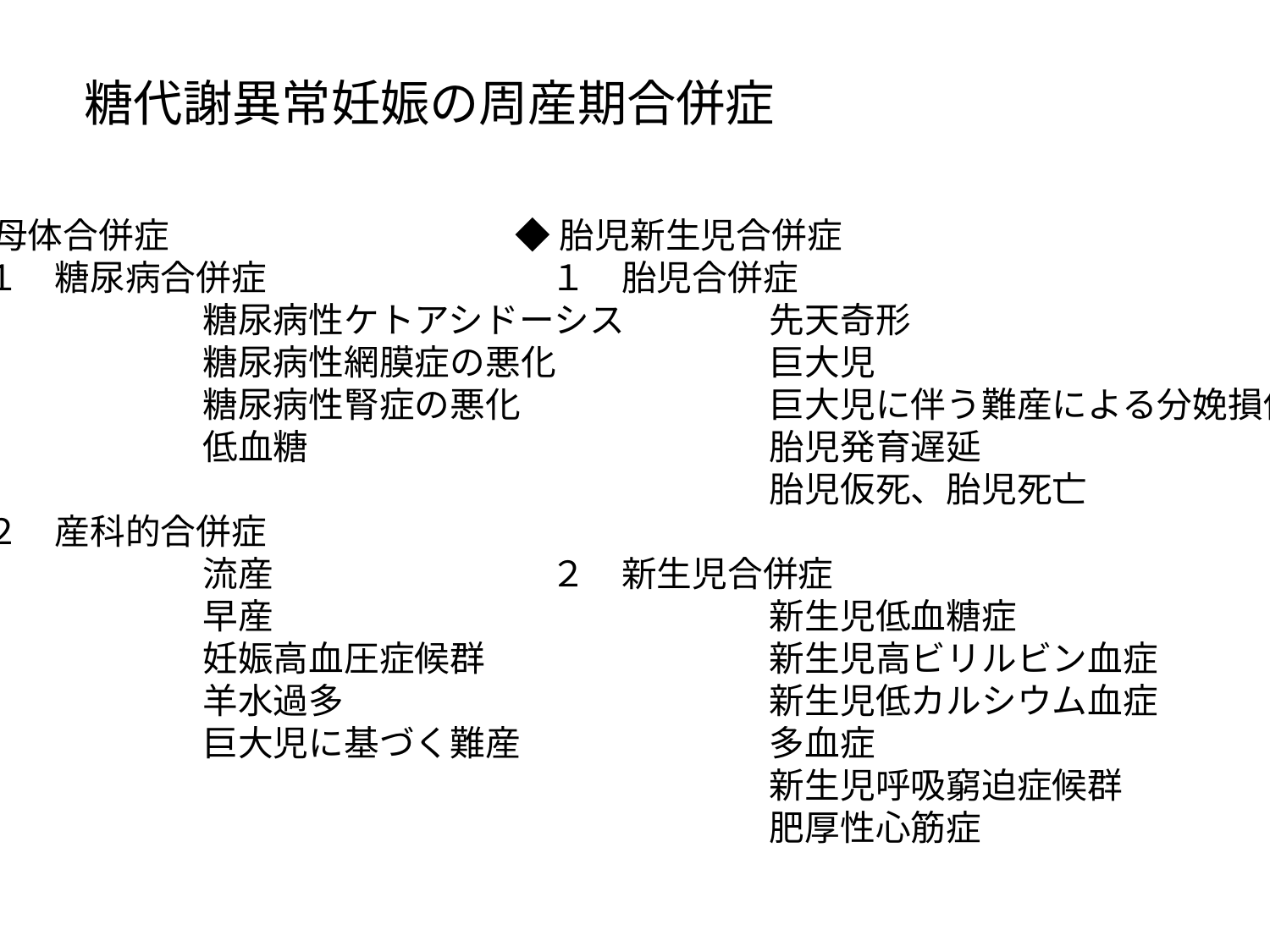

糖代謝異常妊娠の周産期合併症
◆母体合併症
　１　糖尿病合併症
		糖尿病性ケトアシドーシス
		糖尿病性網膜症の悪化
		糖尿病性腎症の悪化
		低血糖

　２　産科的合併症
		流産
		早産
		妊娠高血圧症候群
		羊水過多
		巨大児に基づく難産
◆胎児新生児合併症
　１　胎児合併症
		先天奇形
		巨大児
		巨大児に伴う難産による分娩損傷
		胎児発育遅延
		胎児仮死、胎児死亡

　２　新生児合併症
		新生児低血糖症
		新生児高ビリルビン血症
		新生児低カルシウム血症
		多血症
		新生児呼吸窮迫症候群
		肥厚性心筋症